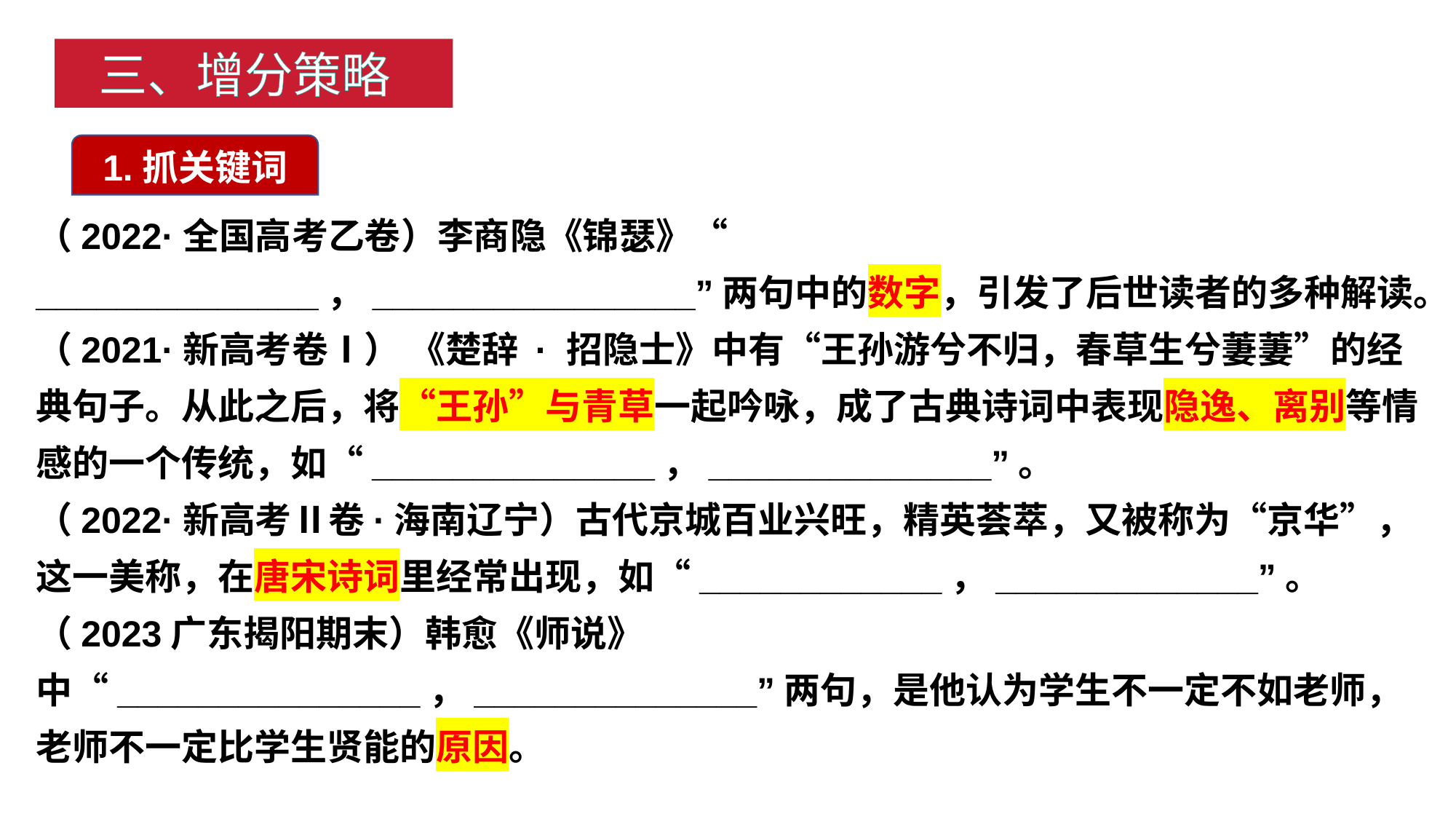

三、增分策略
1.抓关键词
（2022·全国高考乙卷）李商隐《锦瑟》“ ______________，________________”两句中的数字，引发了后世读者的多种解读。
（2021·新高考卷Ⅰ） 《楚辞 · 招隐士》中有“王孙游兮不归，春草生兮萋萋”的经典句子。从此之后，将“王孙”与青草一起吟咏，成了古典诗词中表现隐逸、离别等情感的一个传统，如“______________，______________”。
（2022·新高考Ⅱ卷·海南辽宁）古代京城百业兴旺，精英荟萃，又被称为“京华”，这一美称，在唐宋诗词里经常出现，如“____________，_____________”。
（2023广东揭阳期末）韩愈《师说》中“_______________，______________”两句，是他认为学生不一定不如老师，老师不一定比学生贤能的原因。